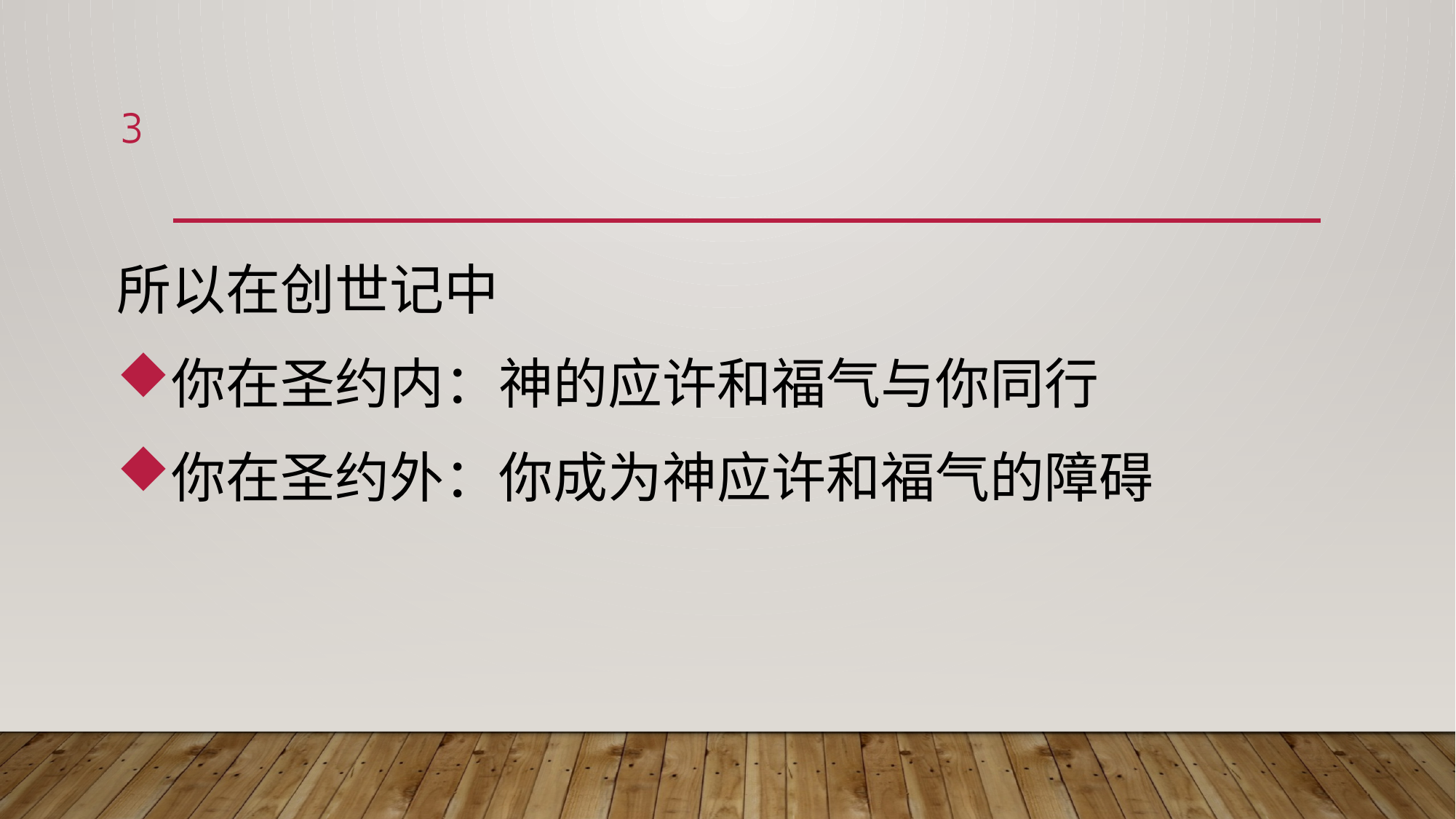

3
所以在创世记中
你在圣约内：神的应许和福气与你同行
你在圣约外：你成为神应许和福气的障碍